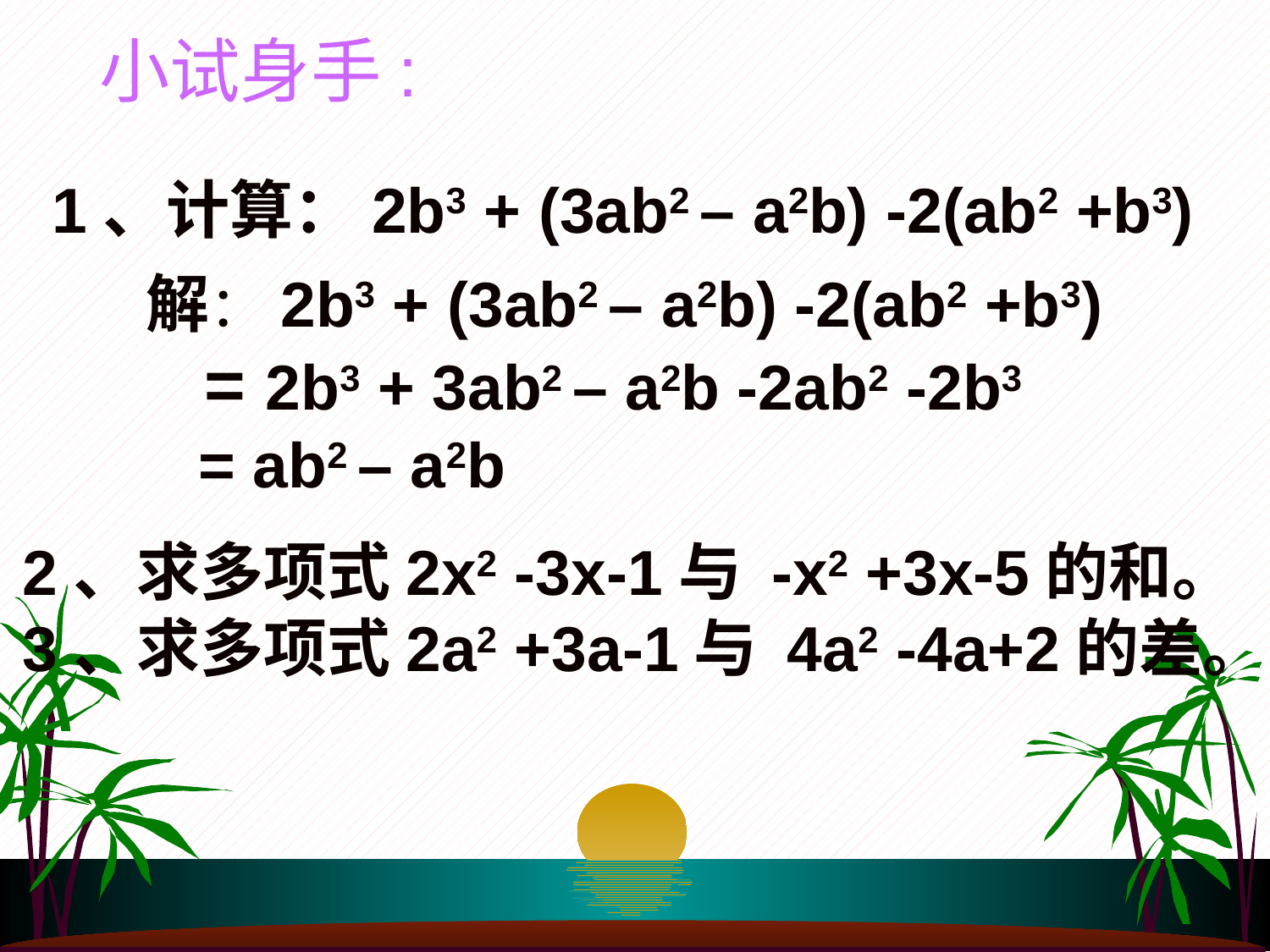

小试身手:
1、计算：2b3 + (3ab2 – a2b) -2(ab2 +b3)
解： 2b3 + (3ab2 – a2b) -2(ab2 +b3)
   = 2b3 + 3ab2 – a2b -2ab2 -2b3
   = ab2 – a2b
2、求多项式2x2 -3x-1与 -x2 +3x-5的和。
3、求多项式2a2 +3a-1与 4a2 -4a+2的差。